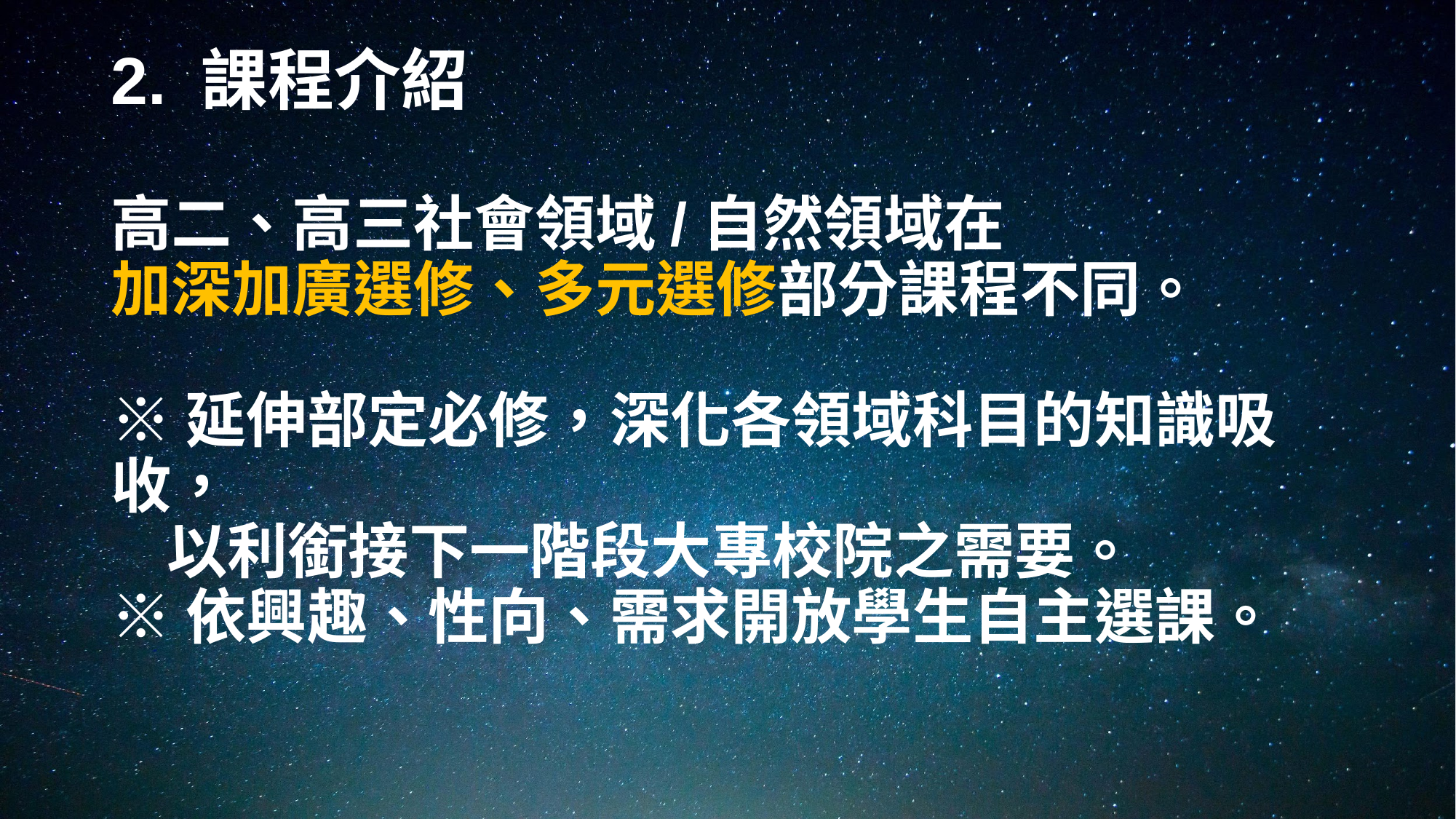

# 2. 課程介紹
高二、高三社會領域/自然領域在
加深加廣選修、多元選修部分課程不同。

※延伸部定必修，深化各領域科目的知識吸收，
   以利銜接下一階段大專校院之需要。
※依興趣、性向、需求開放學生自主選課。